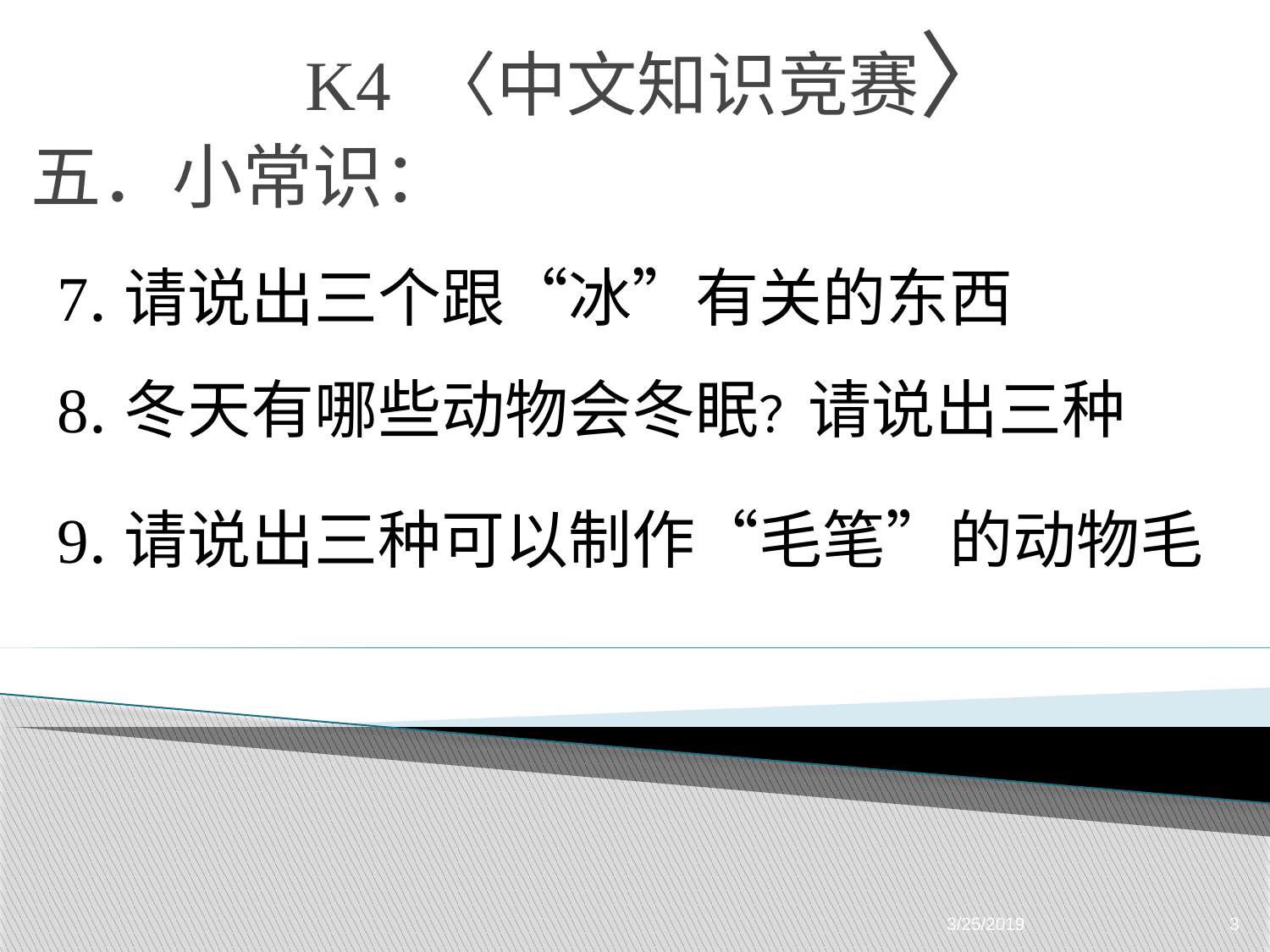

# K4 〈中文知识竞赛〉
五．小常识：
7.请说出三个跟“冰”有关的东西

8.冬天有哪些动物会冬眠？请说出三种
9.请说出三种可以制作“毛笔”的动物毛

3/25/2019
3